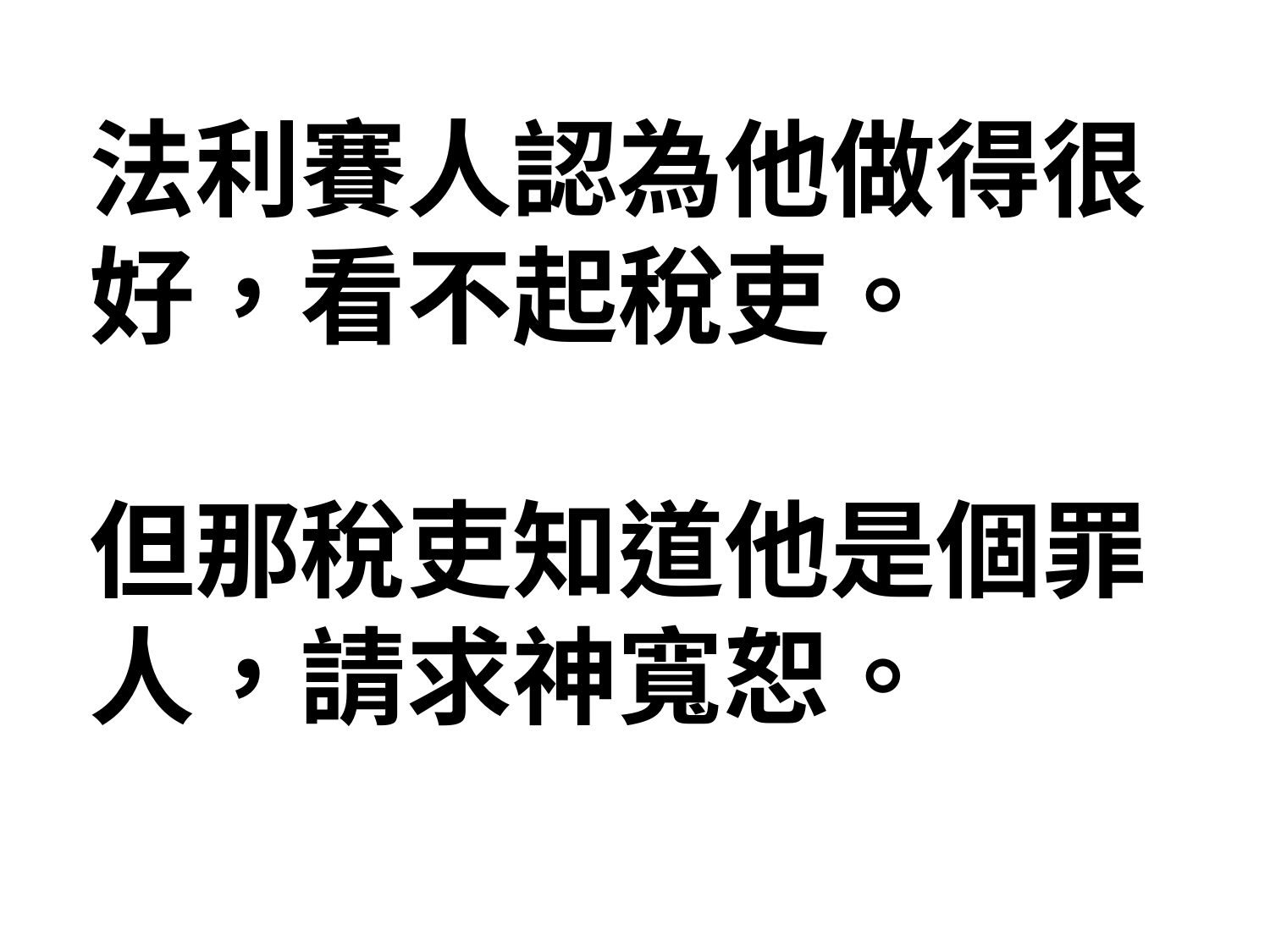

法利賽人認為他做得很好，看不起稅吏。

但那稅吏知道他是個罪人，請求神寬恕。